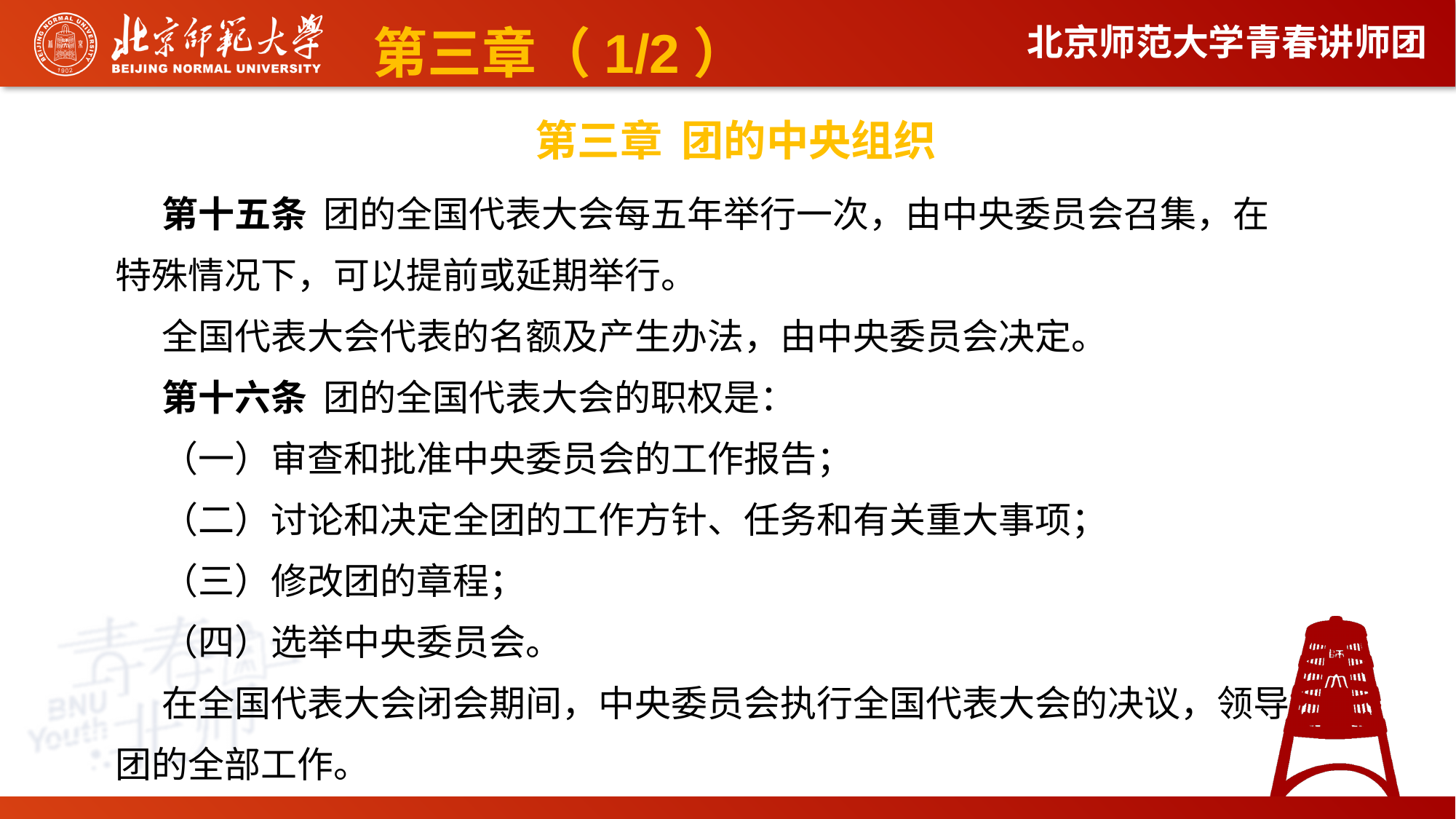

第三章（1/2）

第三章  团的中央组织
第十五条  团的全国代表大会每五年举行一次，由中央委员会召集，在特殊情况下，可以提前或延期举行。
全国代表大会代表的名额及产生办法，由中央委员会决定。
第十六条  团的全国代表大会的职权是：
（一）审查和批准中央委员会的工作报告；
（二）讨论和决定全团的工作方针、任务和有关重大事项；
（三）修改团的章程；
（四）选举中央委员会。
在全国代表大会闭会期间，中央委员会执行全国代表大会的决议，领导团的全部工作。